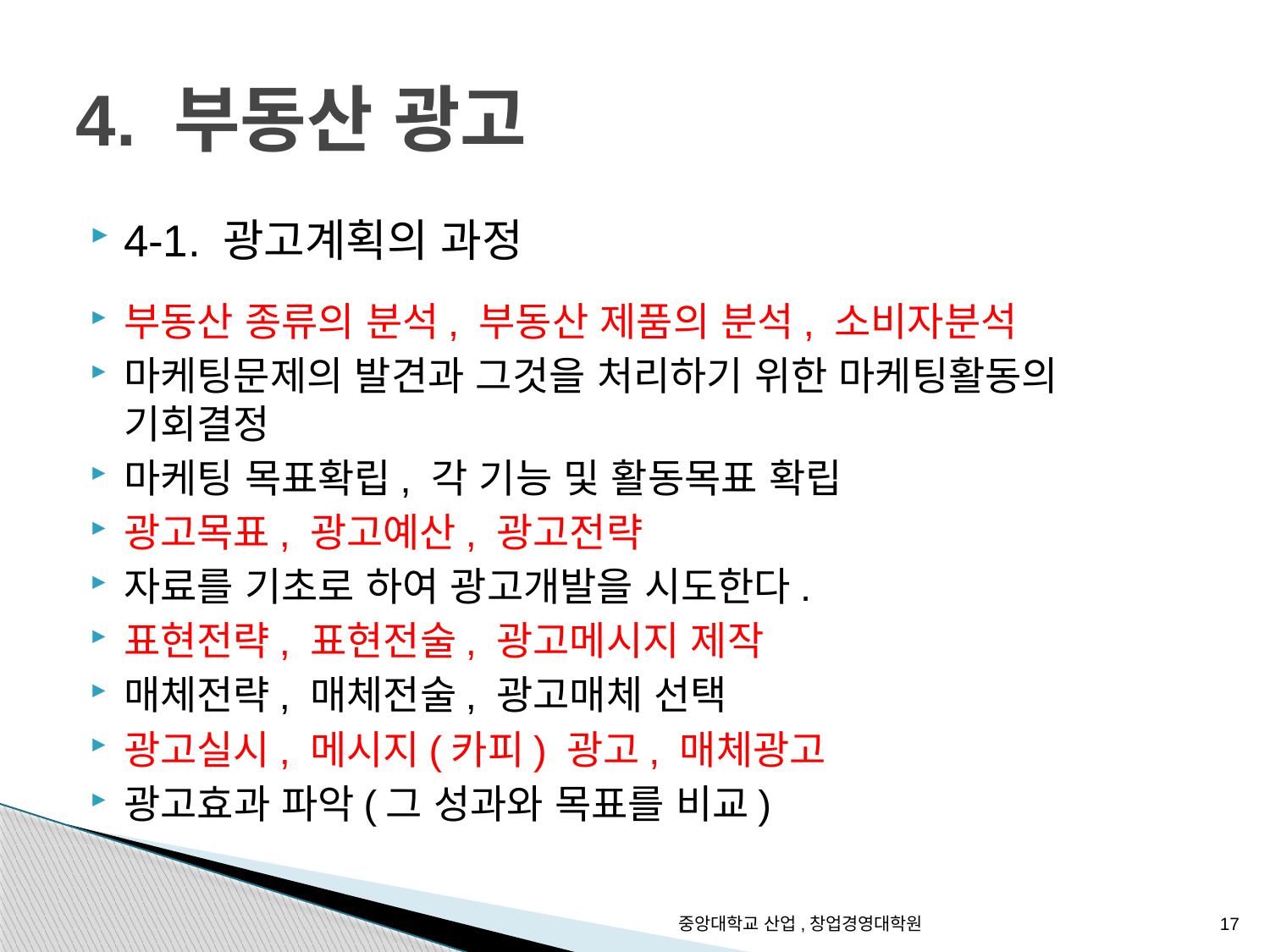

# 4. 부동산 광고
4-1. 광고계획의 과정

부동산 종류의 분석, 부동산 제품의 분석, 소비자분석
마케팅문제의 발견과 그것을 처리하기 위한 마케팅활동의 기회결정
마케팅 목표확립, 각 기능 및 활동목표 확립
광고목표, 광고예산, 광고전략
자료를 기초로 하여 광고개발을 시도한다.
표현전략, 표현전술, 광고메시지 제작
매체전략, 매체전술, 광고매체 선택
광고실시, 메시지(카피) 광고, 매체광고
광고효과 파악(그 성과와 목표를 비교)
중앙대학교 산업,창업경영대학원
17